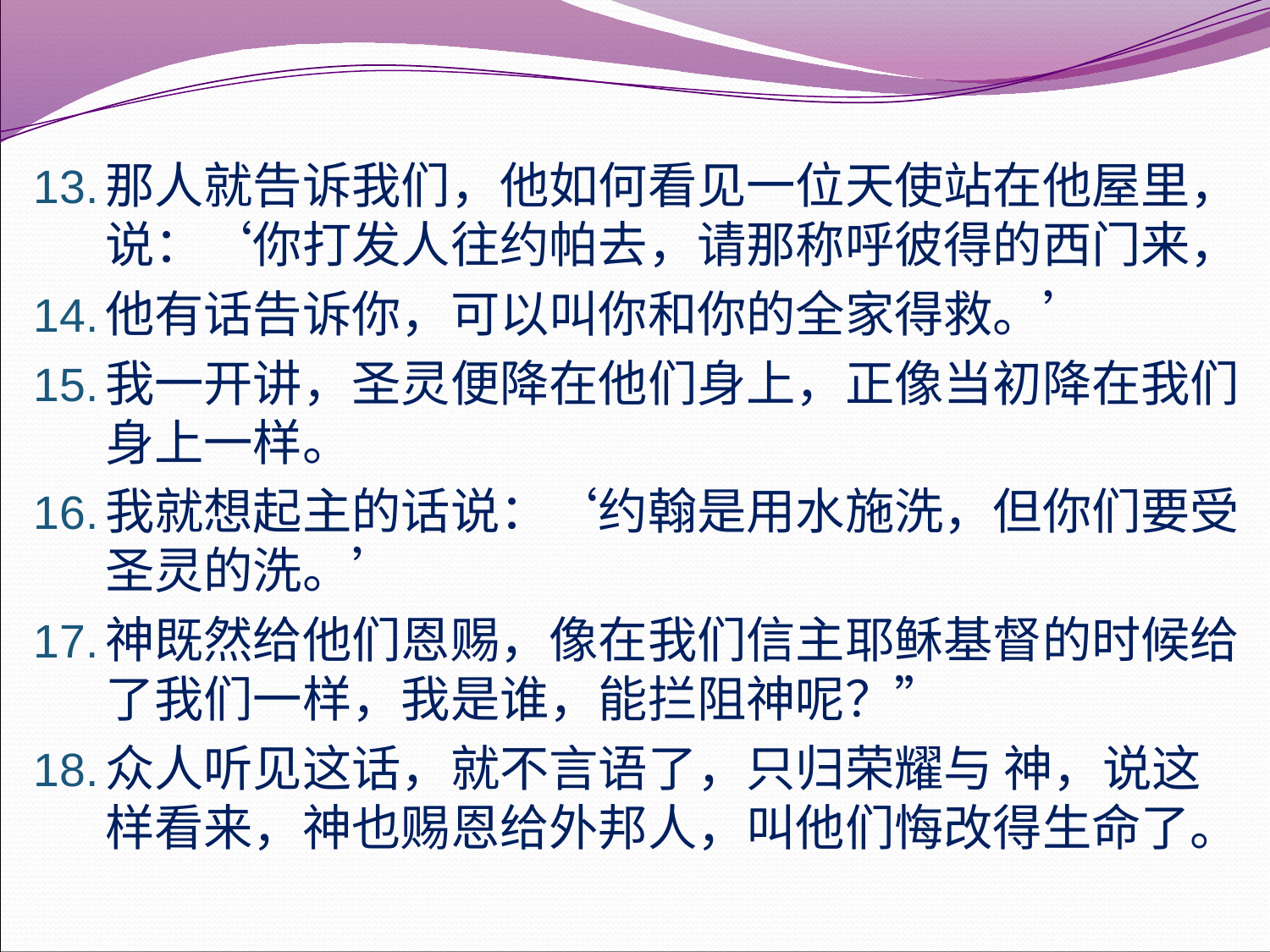

那人就告诉我们，他如何看见一位天使站在他屋里，说：‘你打发人往约帕去，请那称呼彼得的西门来，
他有话告诉你，可以叫你和你的全家得救。’
我一开讲，圣灵便降在他们身上，正像当初降在我们身上一样。
我就想起主的话说：‘约翰是用水施洗，但你们要受圣灵的洗。’
神既然给他们恩赐，像在我们信主耶稣基督的时候给了我们一样，我是谁，能拦阻神呢？”
众人听见这话，就不言语了，只归荣耀与 神，说这样看来，神也赐恩给外邦人，叫他们悔改得生命了。